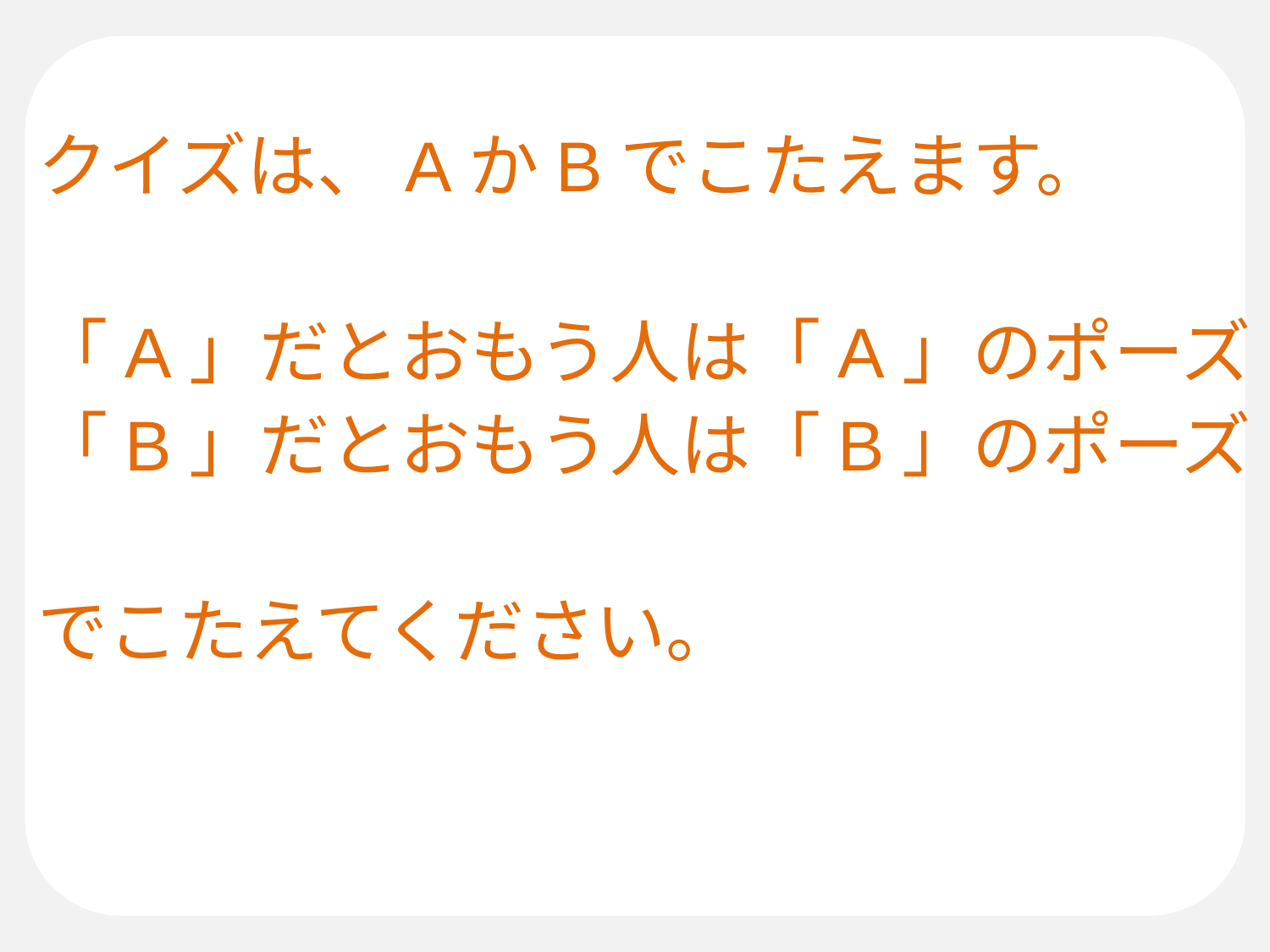

クイズは、AかBでこたえます。

「A」だとおもう人は「A」のポーズ
「B」だとおもう人は「B」のポーズ

でこたえてください。